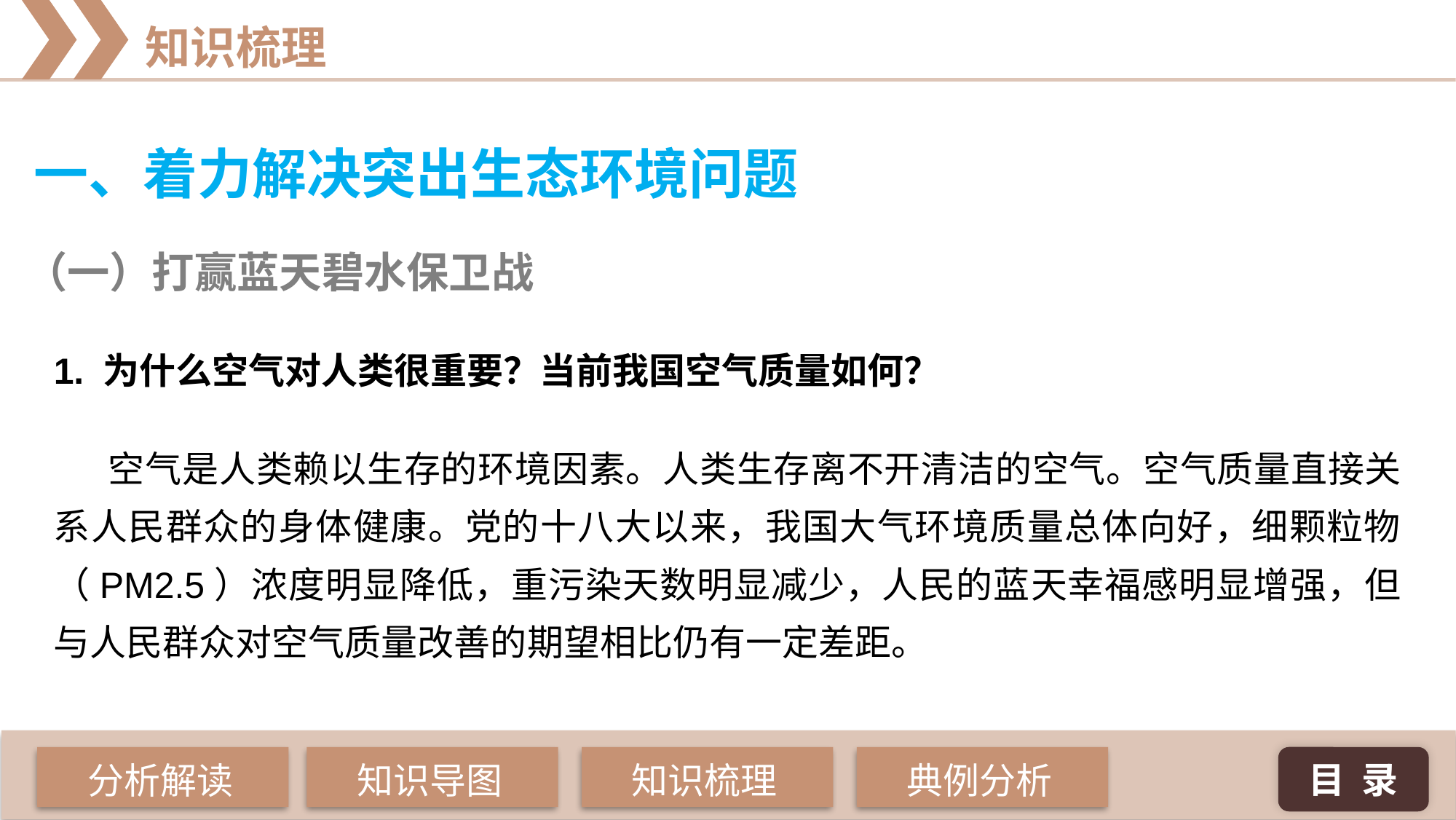

一、着力解决突出生态环境问题
（一）打赢蓝天碧水保卫战
1. 为什么空气对人类很重要？当前我国空气质量如何？
空气是人类赖以生存的环境因素。人类生存离不开清洁的空气。空气质量直接关系人民群众的身体健康。党的十八大以来，我国大气环境质量总体向好，细颗粒物（PM2.5）浓度明显降低，重污染天数明显减少，人民的蓝天幸福感明显增强，但与人民群众对空气质量改善的期望相比仍有一定差距。